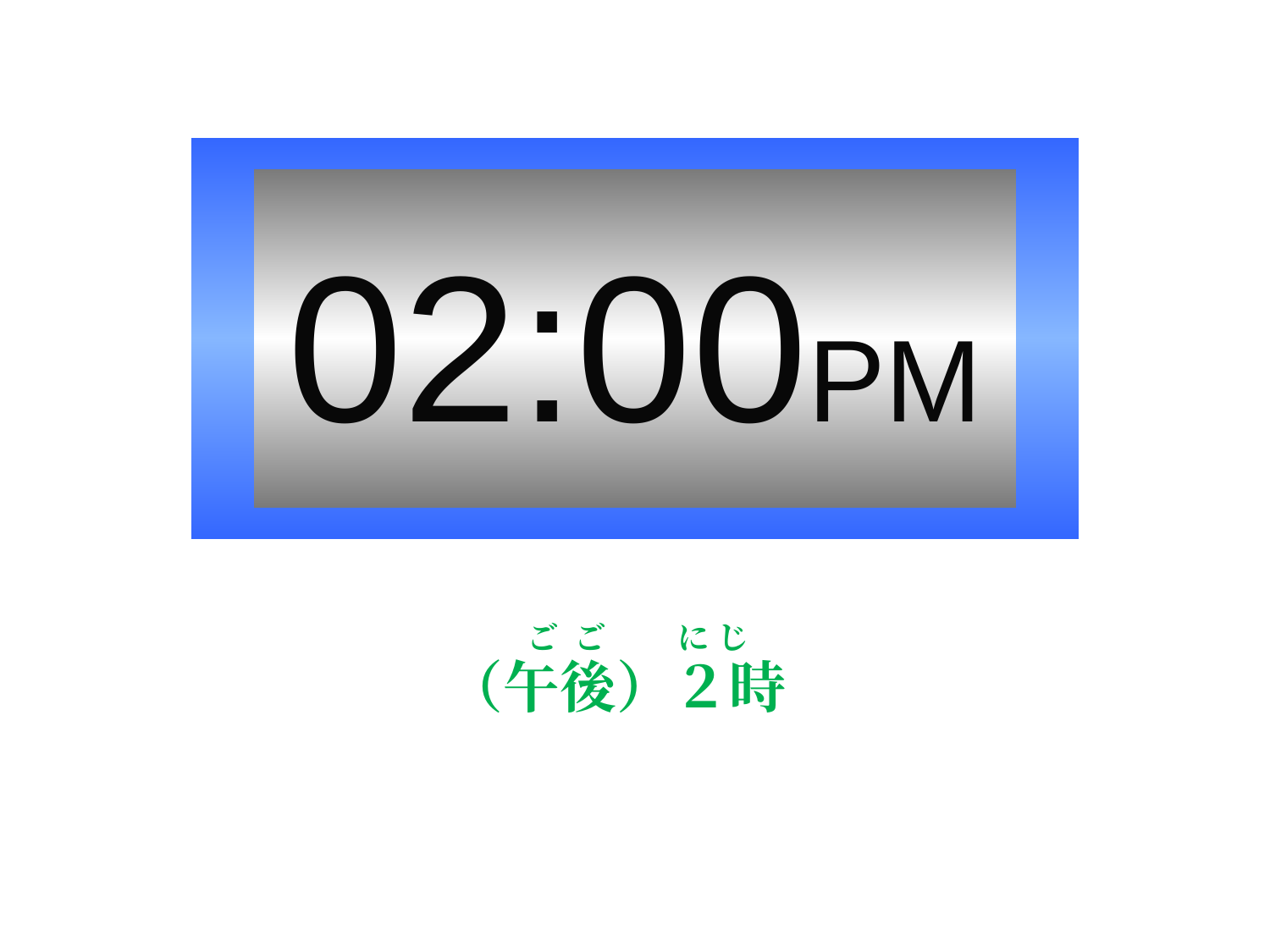

# 02:00PM
ご  ご　　 に じ
（午後）２時